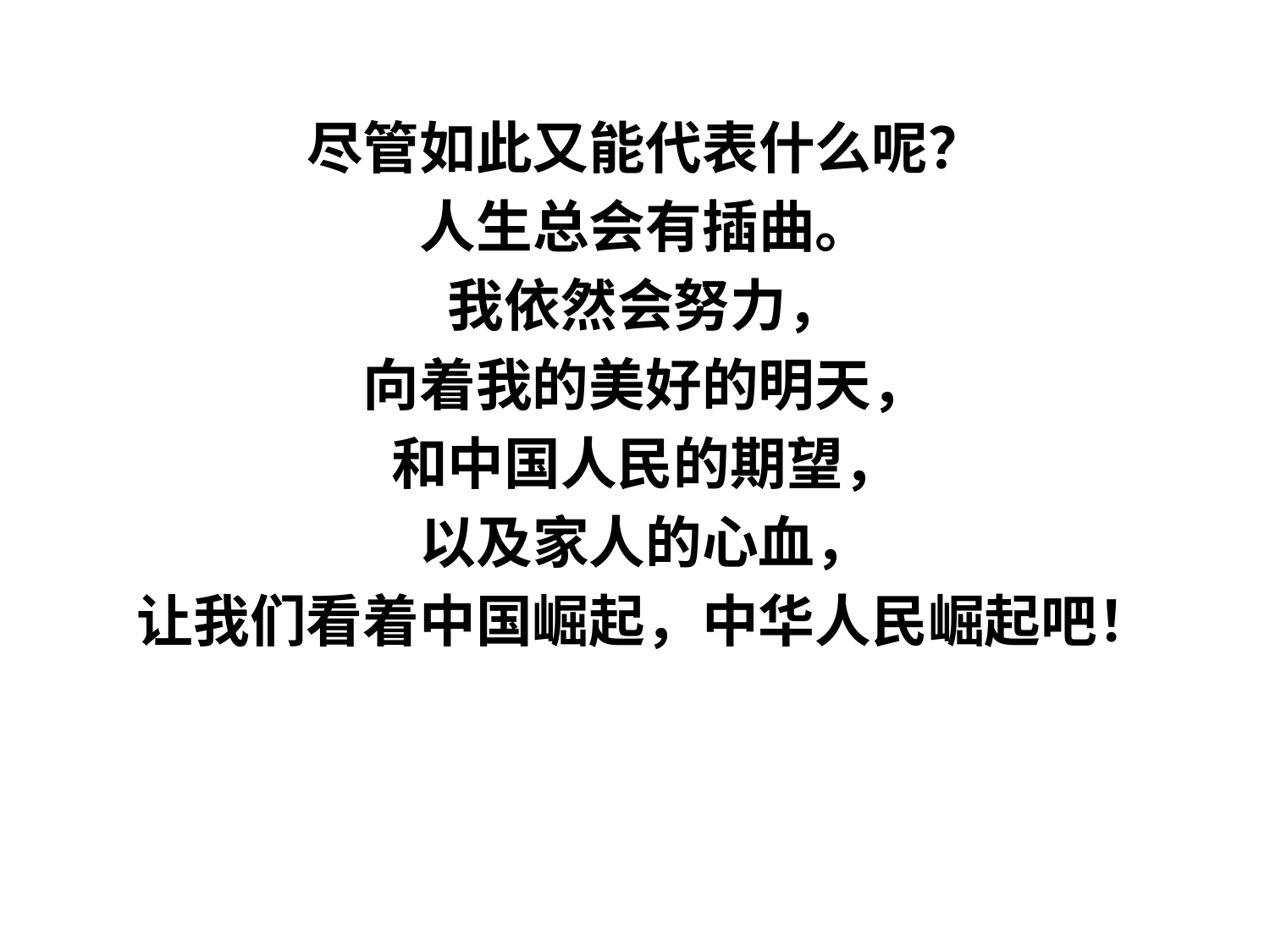

尽管如此又能代表什么呢？
人生总会有插曲。
我依然会努力，
向着我的美好的明天，
和中国人民的期望，
以及家人的心血，
让我们看着中国崛起，中华人民崛起吧！